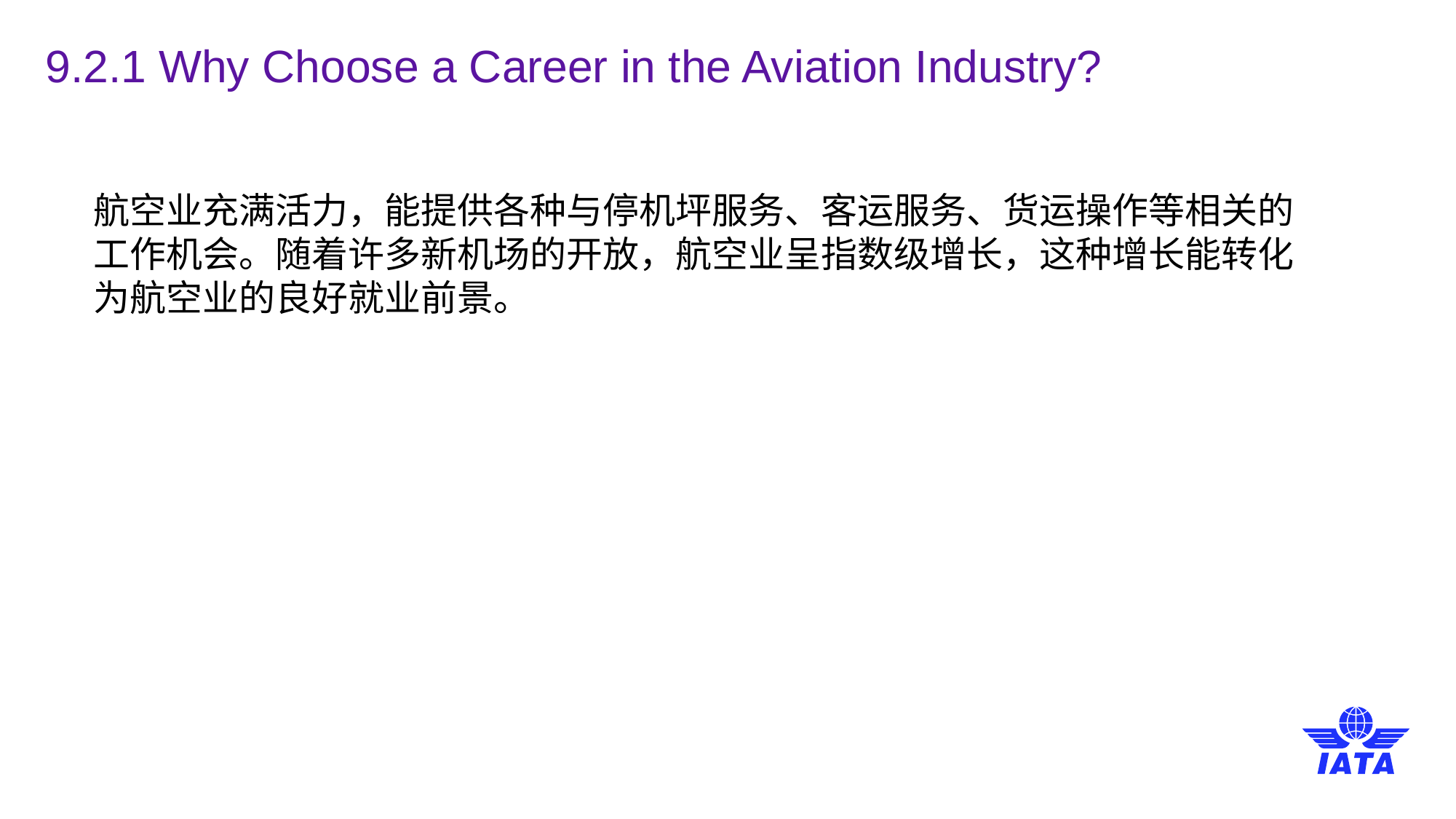

# 9.2.1 Why Choose a Career in the Aviation Industry?
航空业充满活力，能提供各种与停机坪服务、客运服务、货运操作等相关的工作机会。随着许多新机场的开放，航空业呈指数级增长，这种增长能转化为航空业的良好就业前景。
18